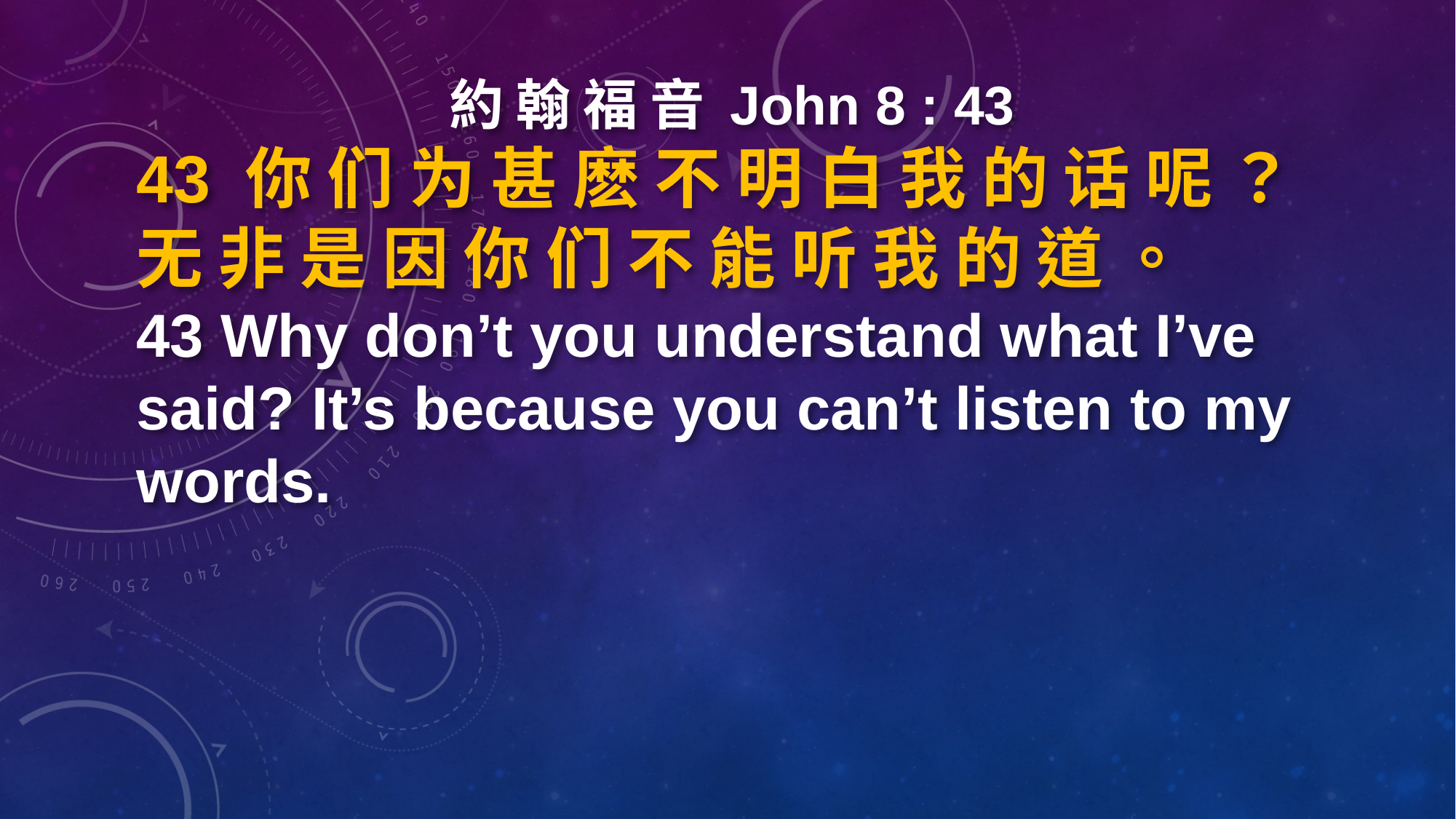

約 翰 福 音 John 8 : 43
43 你 们 为 甚 麽 不 明 白 我 的 话 呢 ？ 无 非 是 因 你 们 不 能 听 我 的 道 。
43 Why don’t you understand what I’ve said? It’s because you can’t listen to my words.